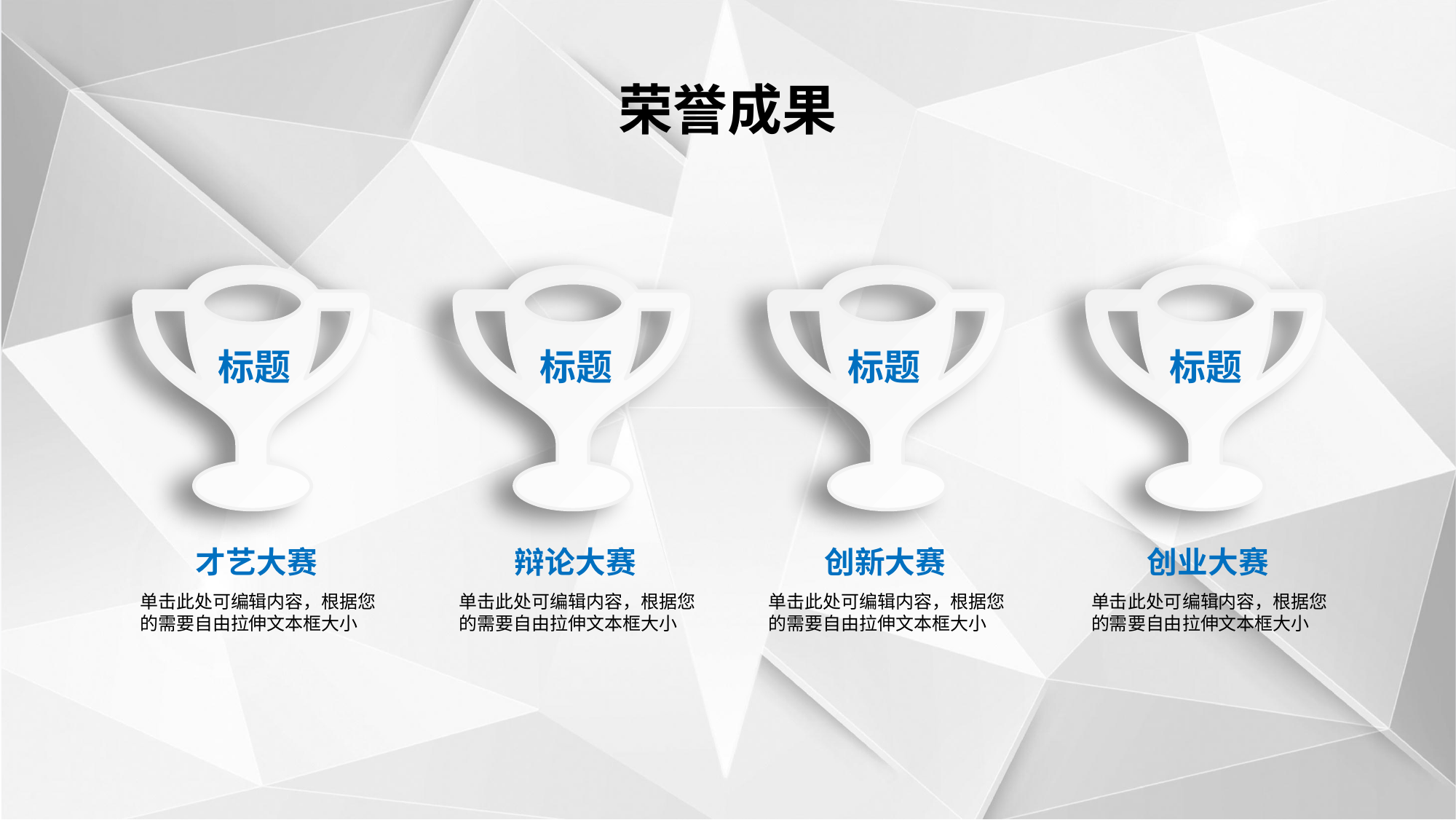

荣誉成果

标题
标题
标题
标题
才艺大赛
辩论大赛
创新大赛
创业大赛
单击此处可编辑内容，根据您的需要自由拉伸文本框大小
单击此处可编辑内容，根据您的需要自由拉伸文本框大小
单击此处可编辑内容，根据您的需要自由拉伸文本框大小
单击此处可编辑内容，根据您的需要自由拉伸文本框大小
延迟符